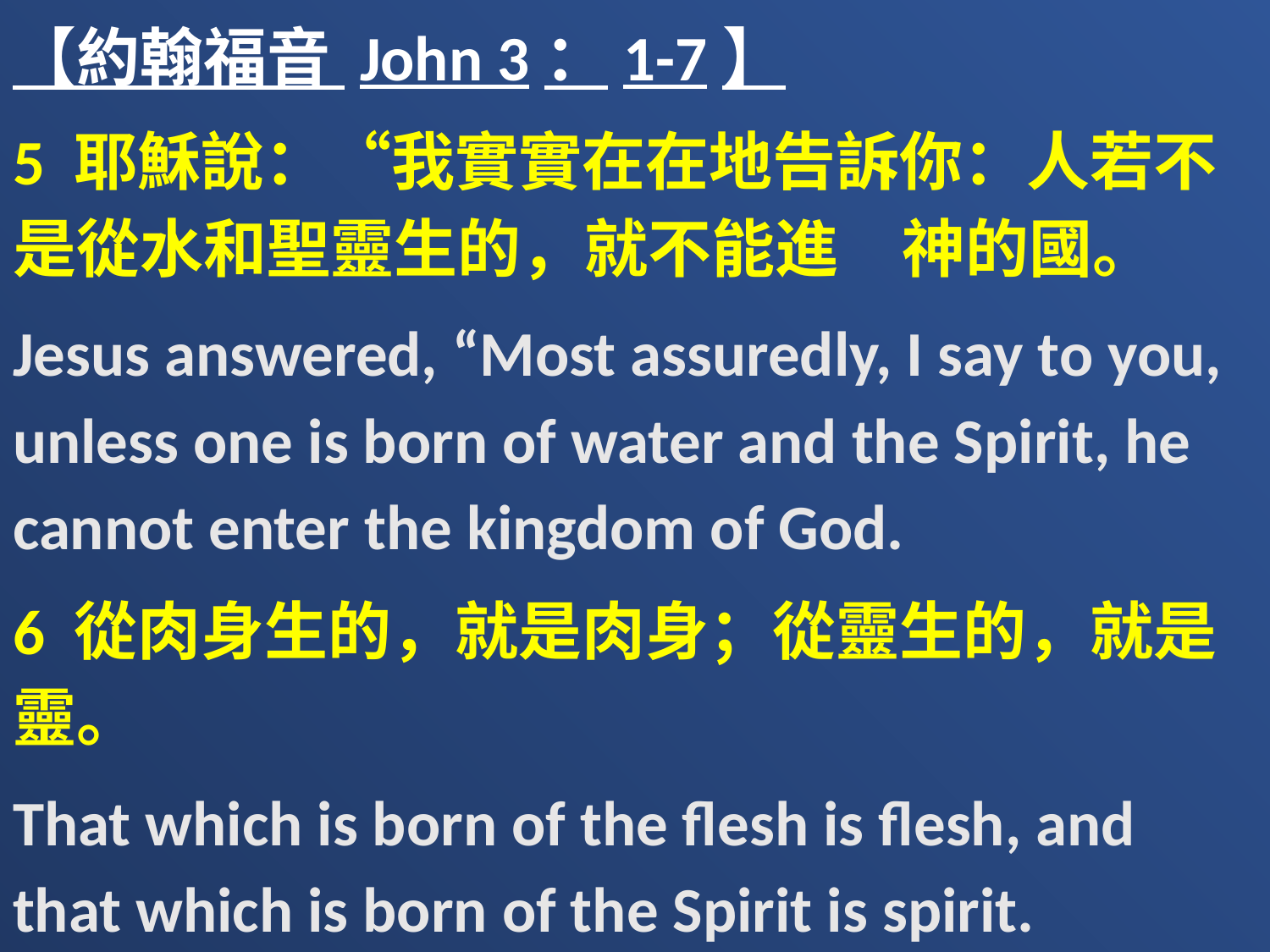

【約翰福音 John 3：1-7】
5 耶穌說：“我實實在在地告訴你：人若不是從水和聖靈生的，就不能進　神的國。
Jesus answered, “Most assuredly, I say to you, unless one is born of water and the Spirit, he cannot enter the kingdom of God.
6 從肉身生的，就是肉身；從靈生的，就是靈。
That which is born of the flesh is flesh, and that which is born of the Spirit is spirit.